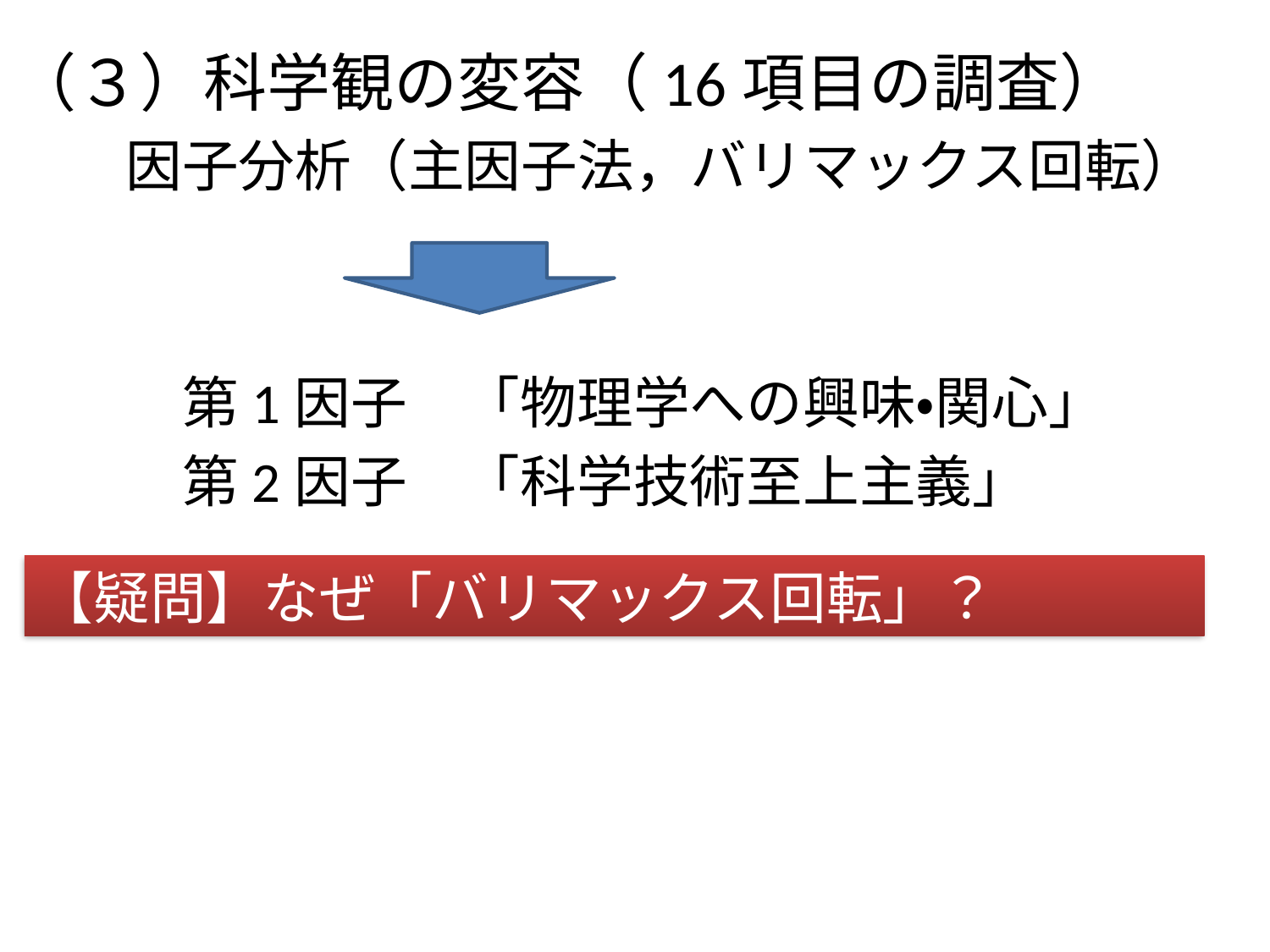

（３）科学観の変容（16項目の調査）
　　因子分析（主因子法，バリマックス回転）

　　　第1因子　「物理学への興味・関心」
　　　第2因子　「科学技術至上主義」

【疑問】なぜ「バリマックス回転」？